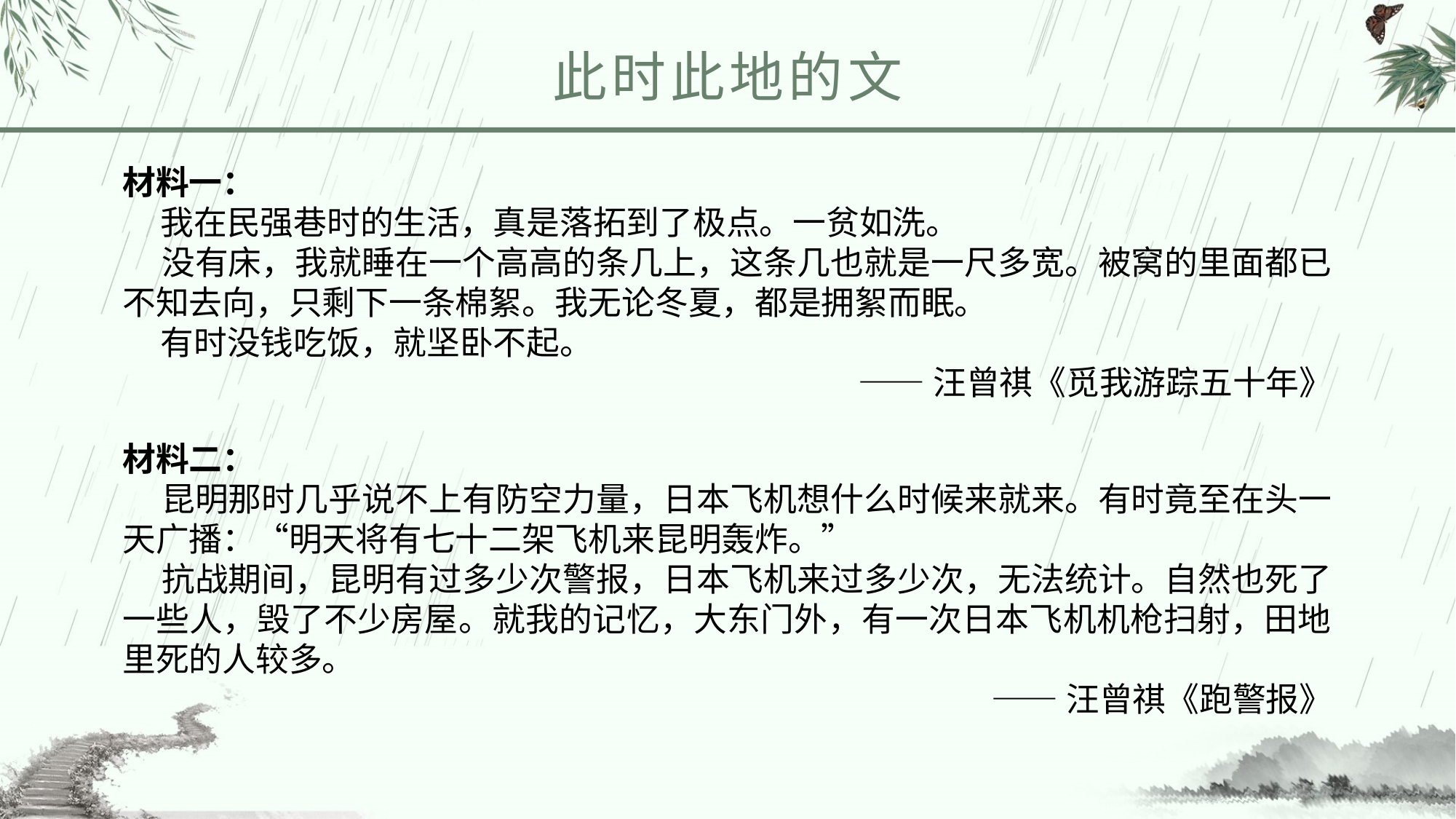

此时此地的文

材料一：
    我在民强巷时的生活，真是落拓到了极点。一贫如洗。
    没有床，我就睡在一个高高的条几上，这条几也就是一尺多宽。被窝的里面都已不知去向，只剩下一条棉絮。我无论冬夏，都是拥絮而眠。
    有时没钱吃饭，就坚卧不起。
——汪曾祺《觅我游踪五十年》
材料二：
    昆明那时几乎说不上有防空力量，日本飞机想什么时候来就来。有时竟至在头一天广播：“明天将有七十二架飞机来昆明轰炸。”
    抗战期间，昆明有过多少次警报，日本飞机来过多少次，无法统计。自然也死了一些人，毁了不少房屋。就我的记忆，大东门外，有一次日本飞机机枪扫射，田地里死的人较多。
——汪曾祺《跑警报》